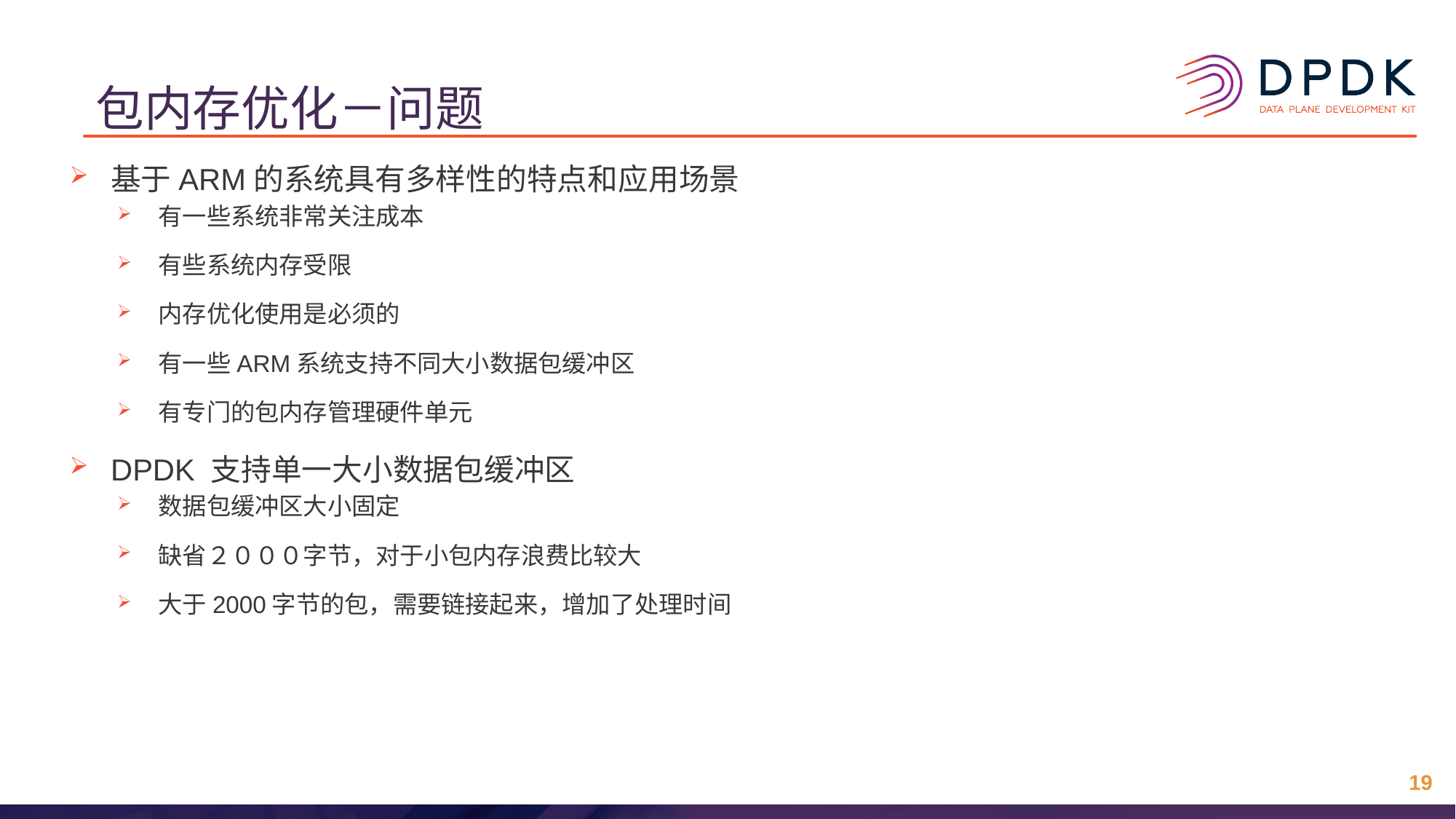

# 包内存优化－问题
基于ARM的系统具有多样性的特点和应用场景
有一些系统非常关注成本
有些系统内存受限
内存优化使用是必须的
有一些ARM系统支持不同大小数据包缓冲区
有专门的包内存管理硬件单元
DPDK 支持单一大小数据包缓冲区
数据包缓冲区大小固定
缺省２０００字节，对于小包内存浪费比较大
大于2000字节的包，需要链接起来，增加了处理时间